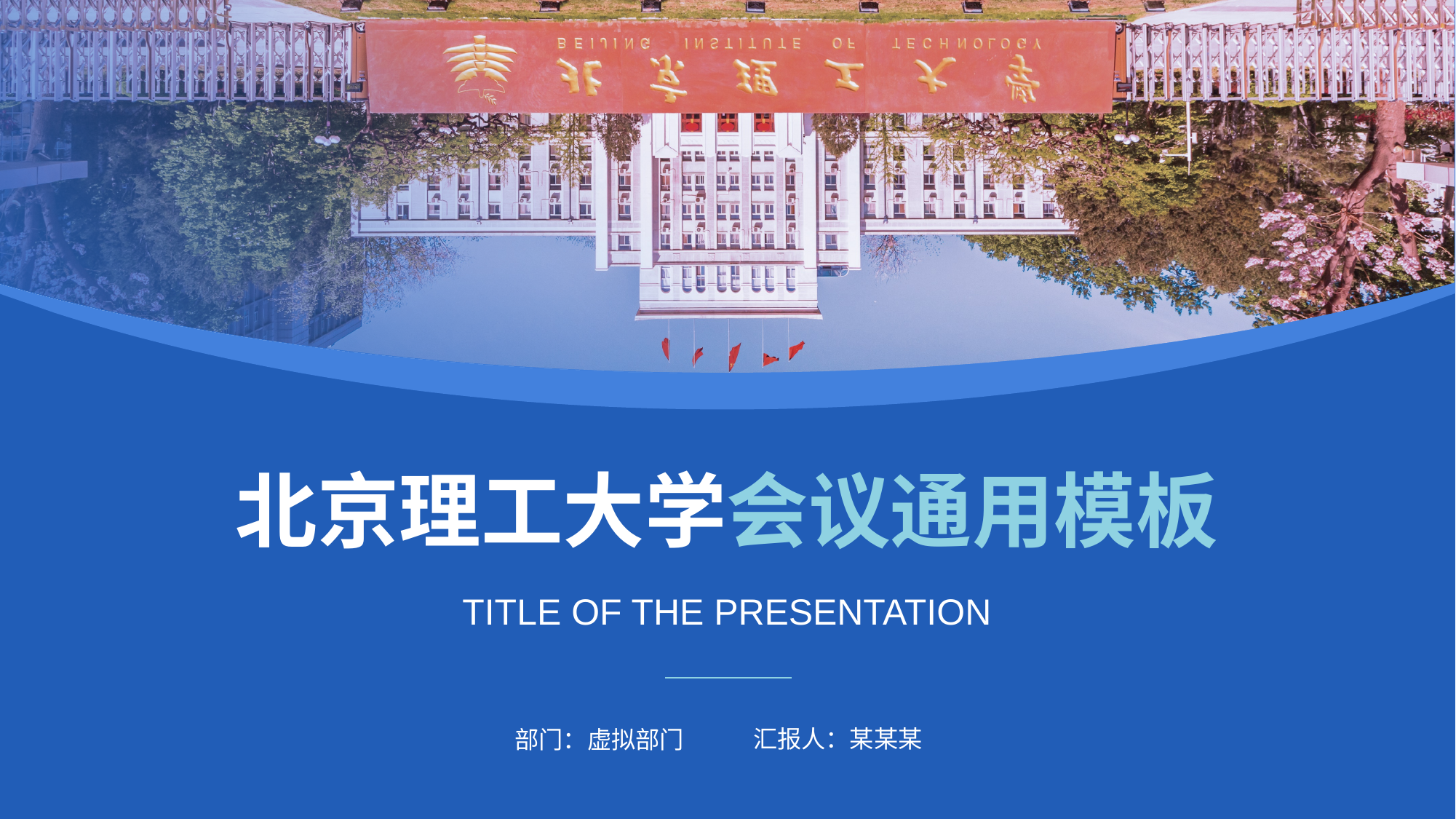

北京理工大学会议通用模板
TITLE OF THE PRESENTATION
部门：虚拟部门
汇报人：某某某